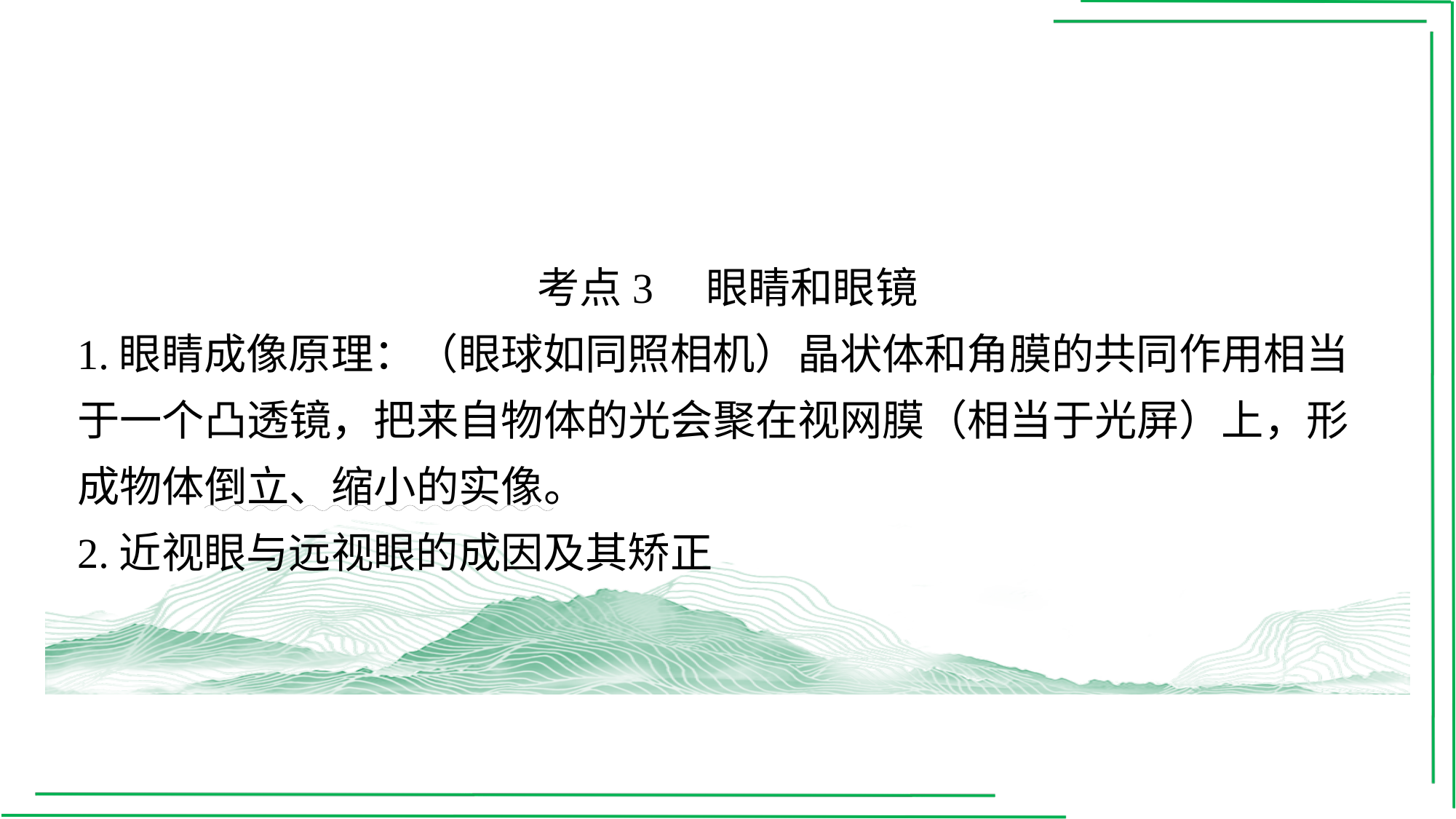

考点3　眼睛和眼镜
1.眼睛成像原理：（眼球如同照相机）晶状体和角膜的共同作用相当于一个凸透镜，把来自物体的光会聚在视网膜（相当于光屏）上，形成物体倒立、缩小的实像。
2.近视眼与远视眼的成因及其矫正